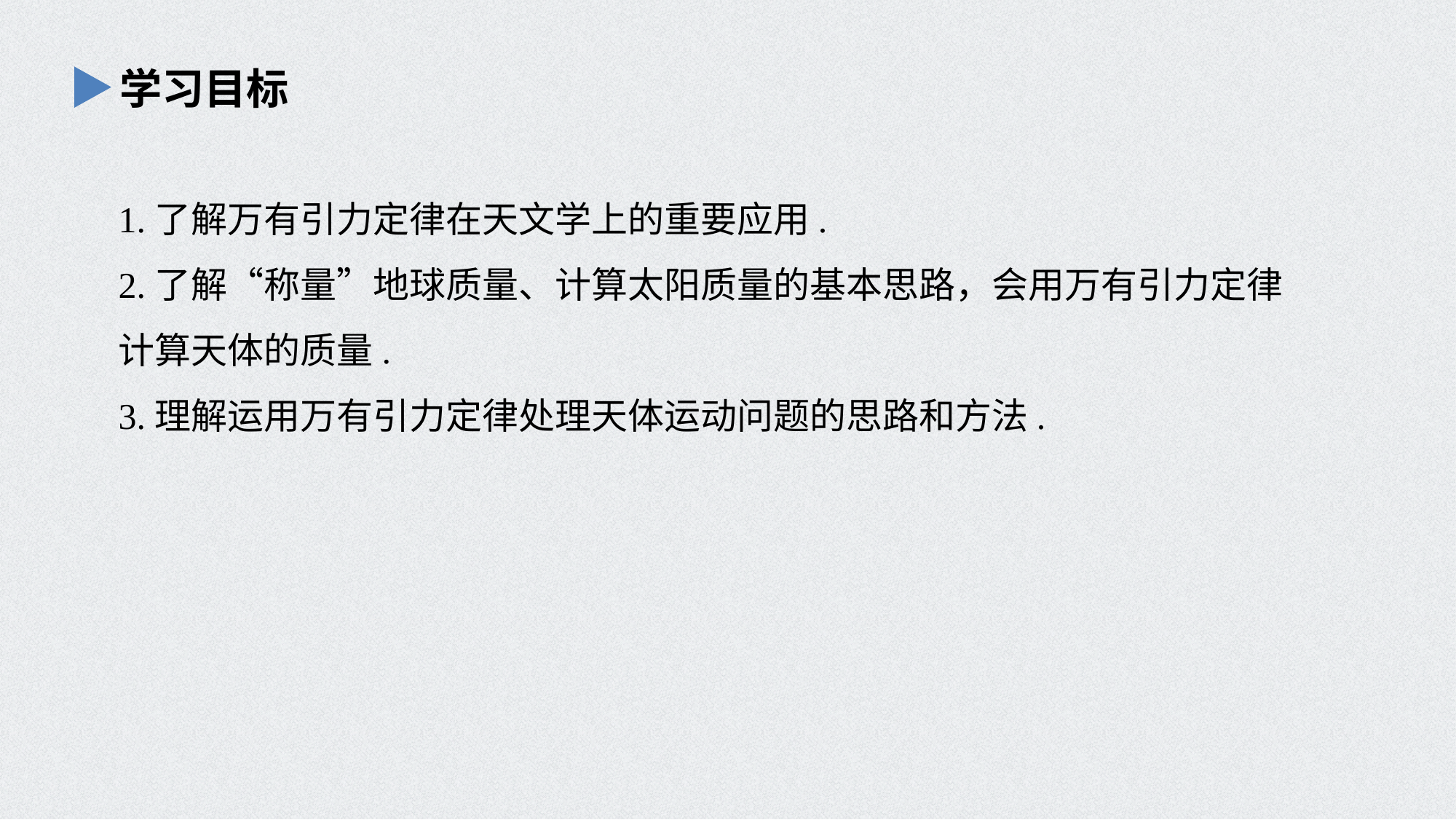

学习目标

1.了解万有引力定律在天文学上的重要应用.
2.了解“称量”地球质量、计算太阳质量的基本思路，会用万有引力定律计算天体的质量.
3.理解运用万有引力定律处理天体运动问题的思路和方法.